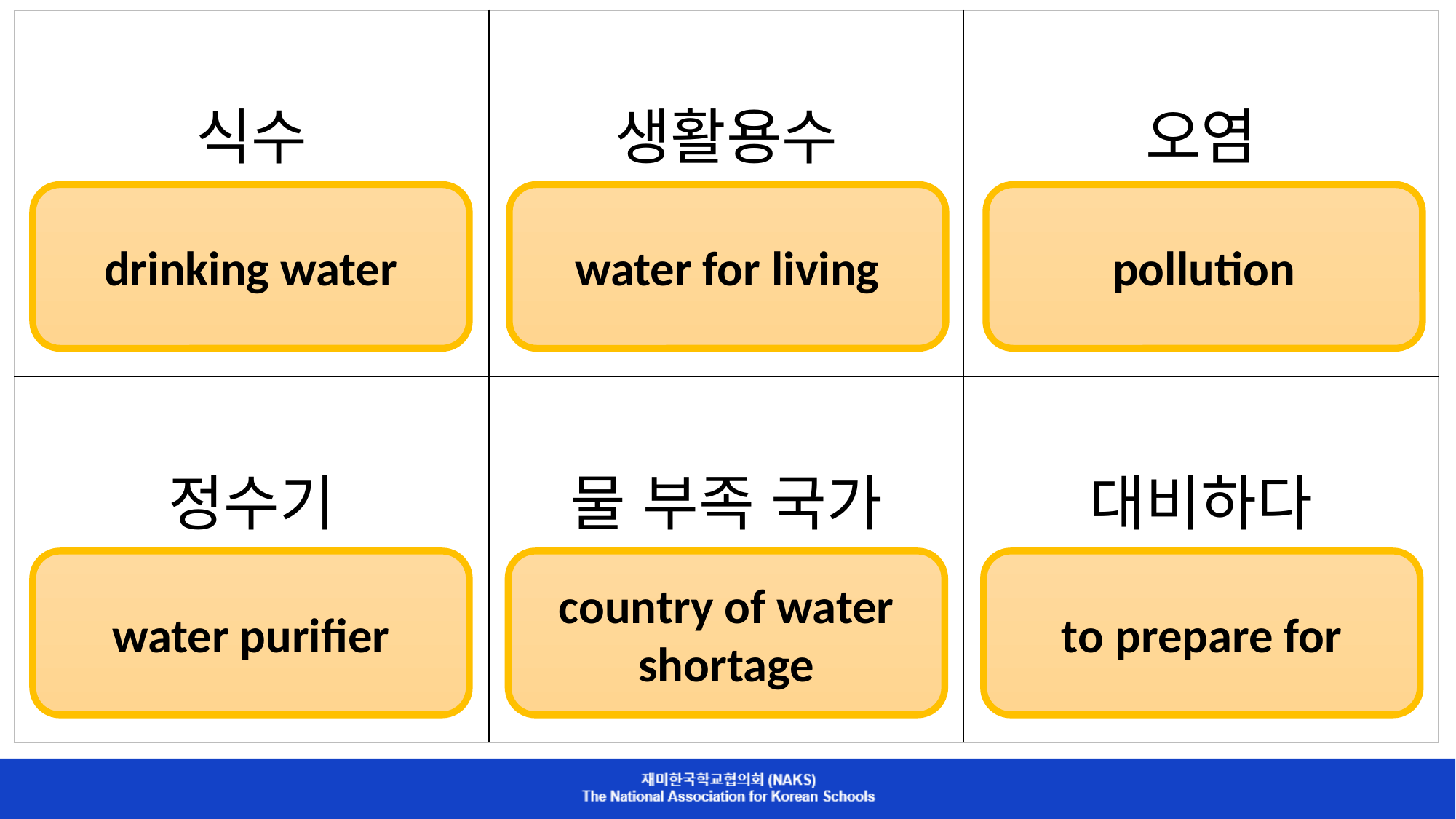

| 식수 | 생활용수 | 오염 |
| --- | --- | --- |
| 정수기 | 물 부족 국가 | 대비하다 |
drinking water
water for living
pollution
water purifier
country of water shortage
to prepare for